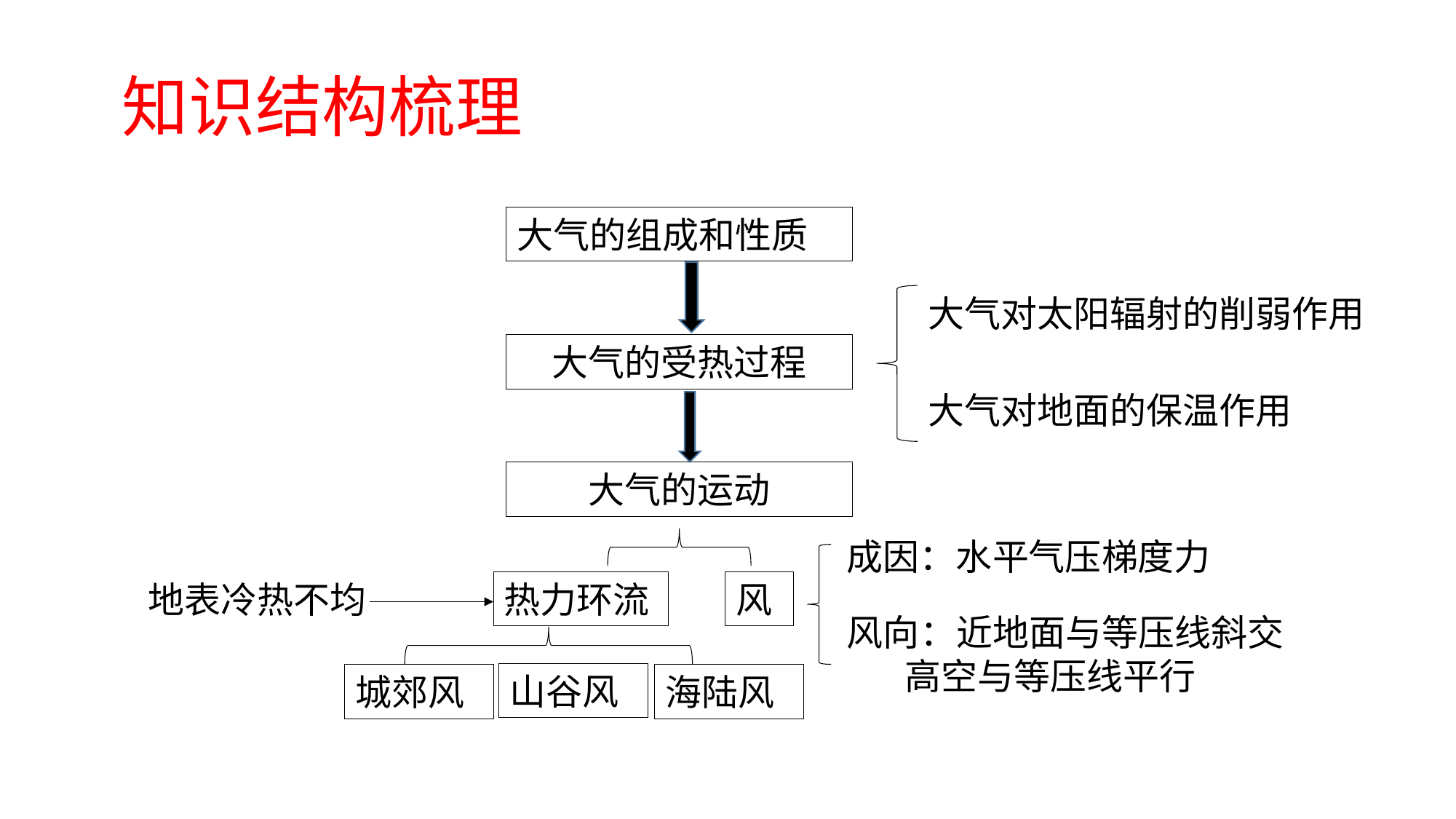

知识结构梳理
大气的组成和性质

大气对太阳辐射的削弱作用
大气的受热过程
大气对地面的保温作用

大气的运动

成因：水平气压梯度力

地表冷热不均
热力环流
风
风向：近地面与等压线斜交
      高空与等压线平行
山谷风
城郊风
海陆风